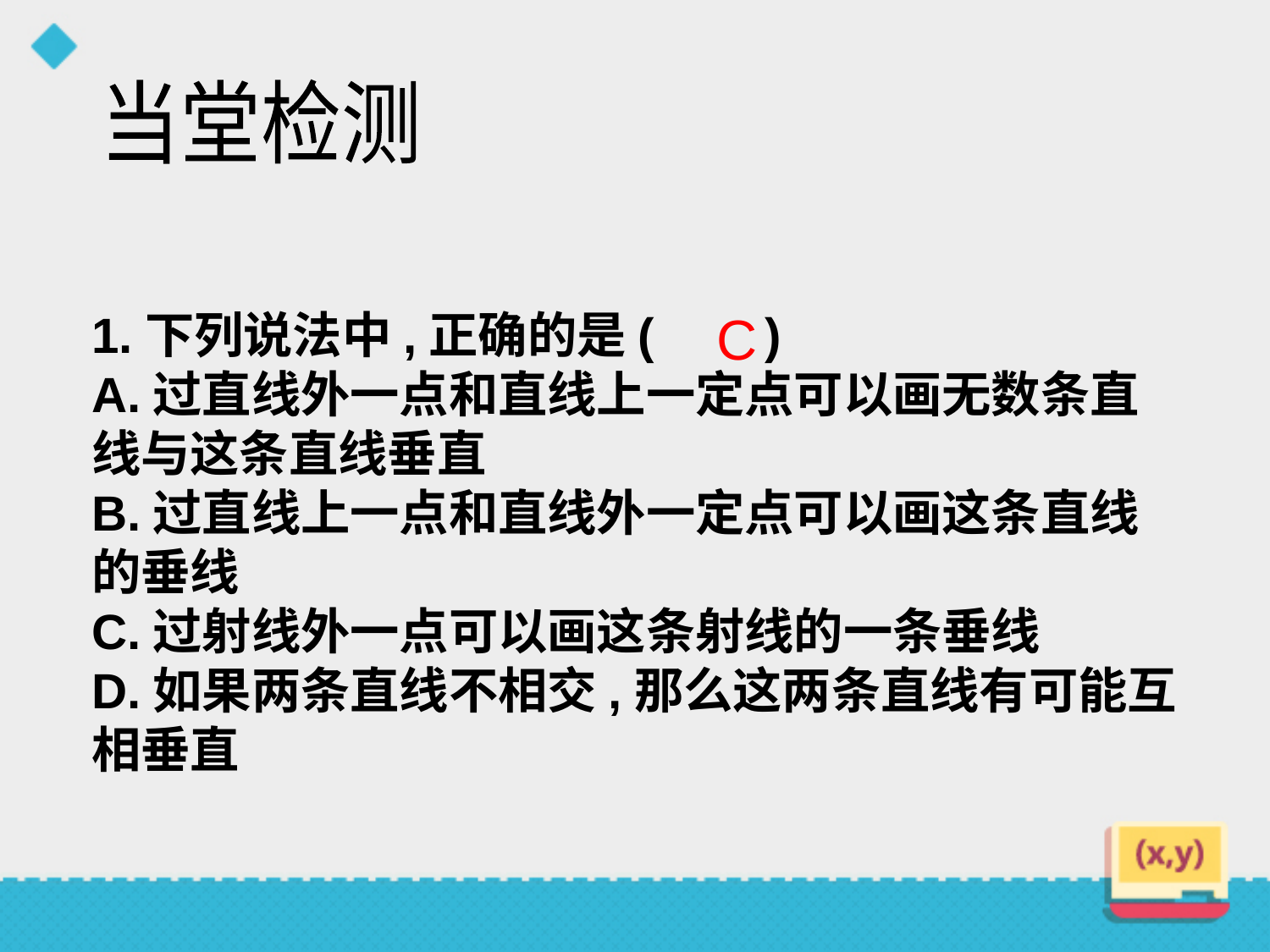

当堂检测
1.下列说法中,正确的是(        )
A.过直线外一点和直线上一定点可以画无数条直线与这条直线垂直
B.过直线上一点和直线外一定点可以画这条直线的垂线
C.过射线外一点可以画这条射线的一条垂线
D.如果两条直线不相交,那么这两条直线有可能互相垂直
C